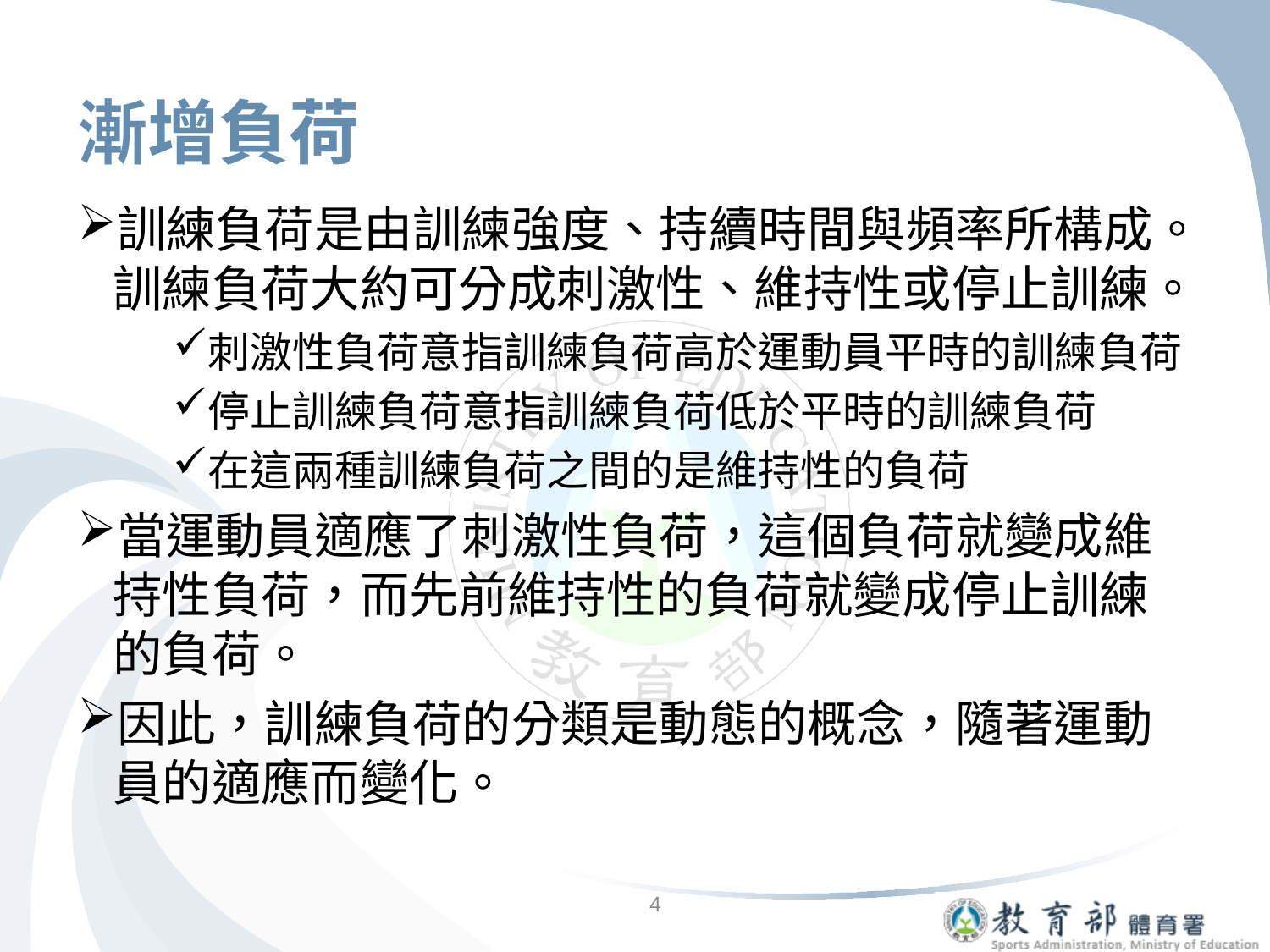

# 漸增負荷
訓練負荷是由訓練強度、持續時間與頻率所構成。訓練負荷大約可分成刺激性、維持性或停止訓練。
刺激性負荷意指訓練負荷高於運動員平時的訓練負荷
停止訓練負荷意指訓練負荷低於平時的訓練負荷
在這兩種訓練負荷之間的是維持性的負荷
當運動員適應了刺激性負荷，這個負荷就變成維持性負荷，而先前維持性的負荷就變成停止訓練的負荷。
因此，訓練負荷的分類是動態的概念，隨著運動員的適應而變化。
4